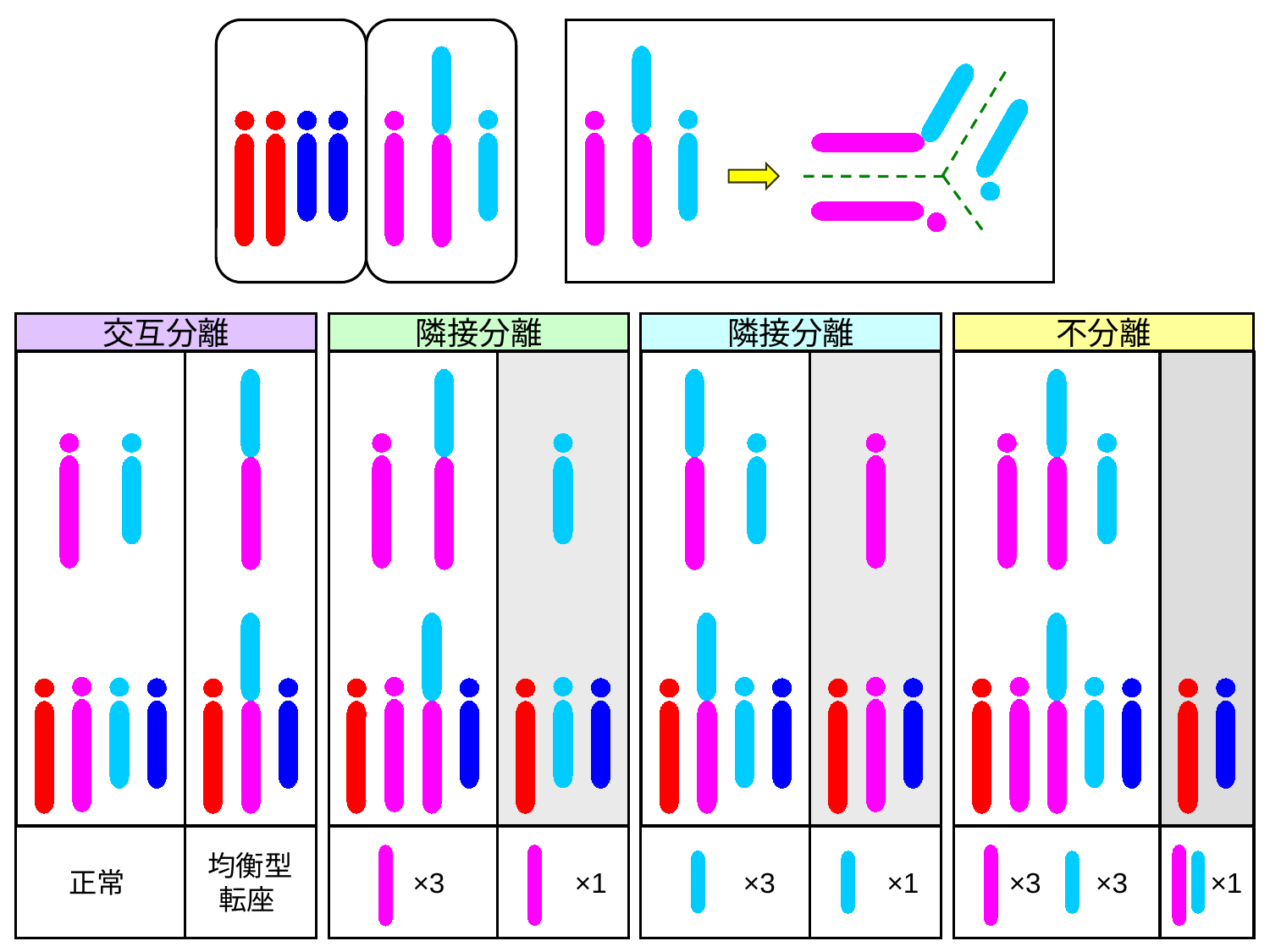

交互分離
隣接分離
隣接分離
不分離

正常
均衡型
転座
    ×3
　　×1
 　　×3
　　×1
   ×3　  ×3
     ×1